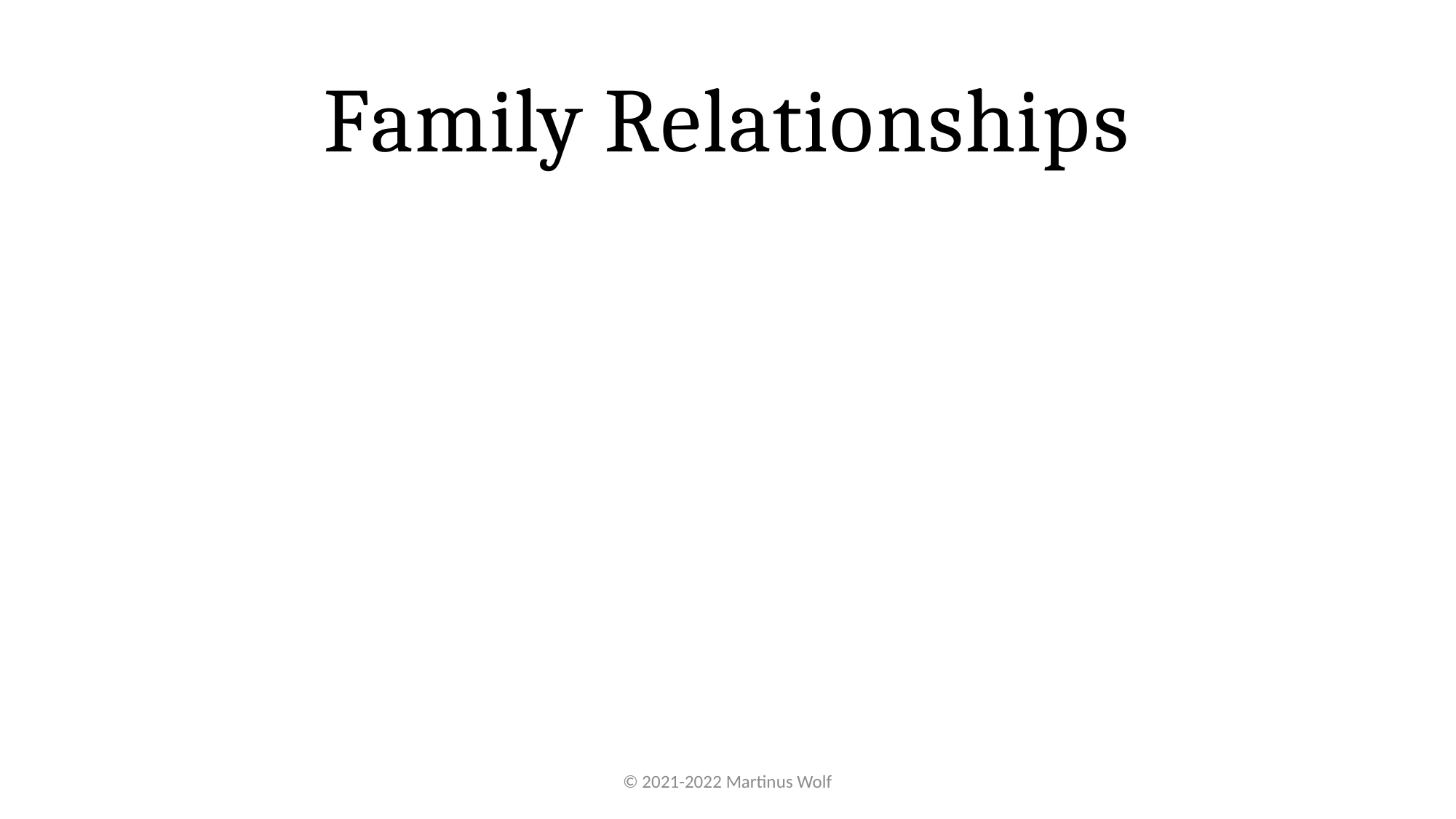

# Family Relationships
戸主 – koshu (head of household)
前戸主 – zenkoshu (previous head of household)
The koshu is ALWAYS the first full column on the right side of the first page.
The zenkoshu is to the right of the koshu
The family relationships of individuals listed as columns in the Primary Information section are ALWAYS in relation to the koshu.
© 2021-2022 Martinus Wolf